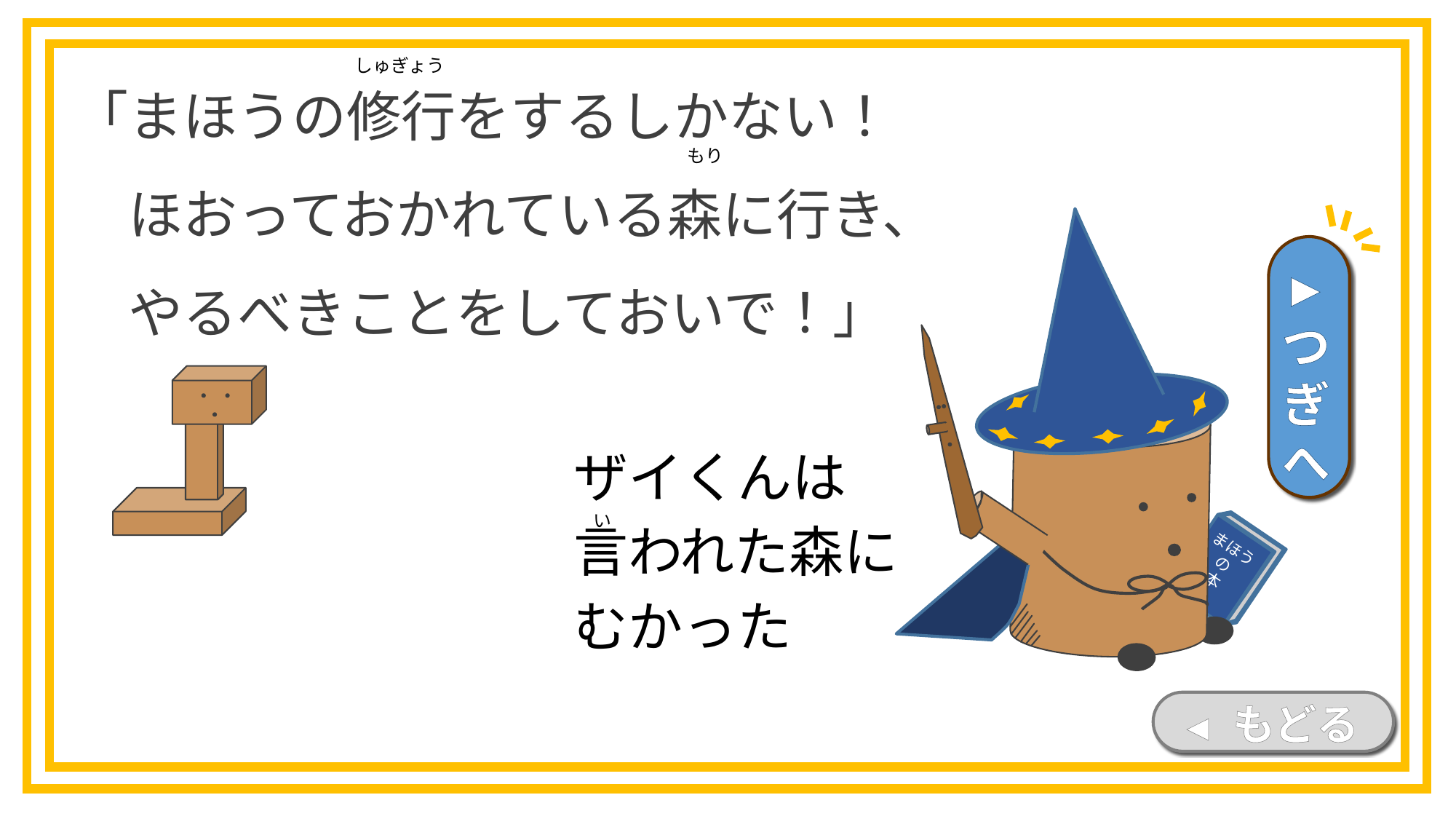

「まほうの修行をするしかない！
　ほおっておかれている森に行き、
　やるべきことをしておいで！」
しゅぎょう
もり

まほう
の
本

►つぎへ

ザイくんは
言われた森に
むかった
い
◄ もどる